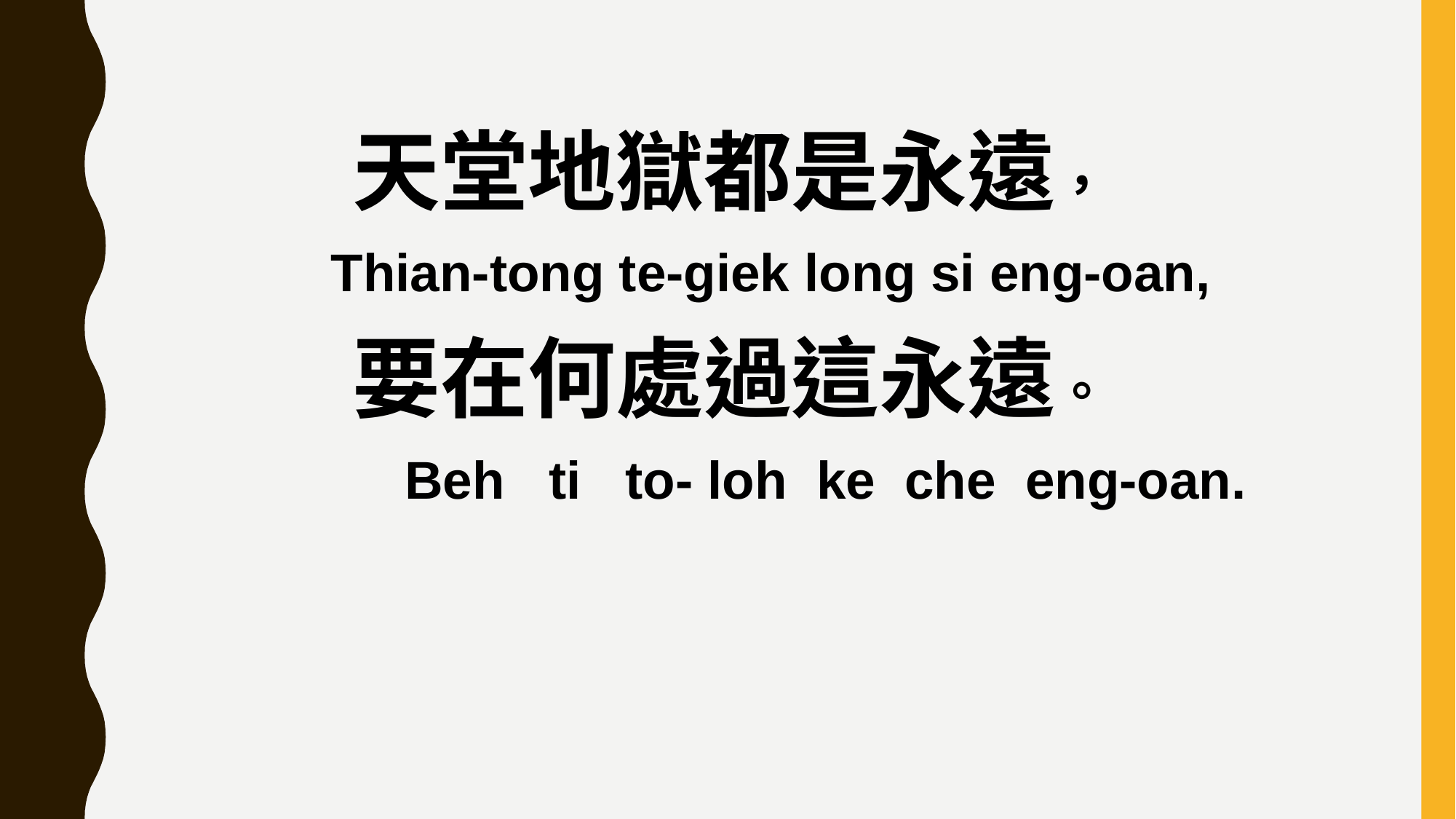

天堂地獄都是永遠，
         Thian-tong te-giek long si eng-oan,
要在何處過這永遠。
              Beh   ti   to- loh  ke  che  eng-oan.